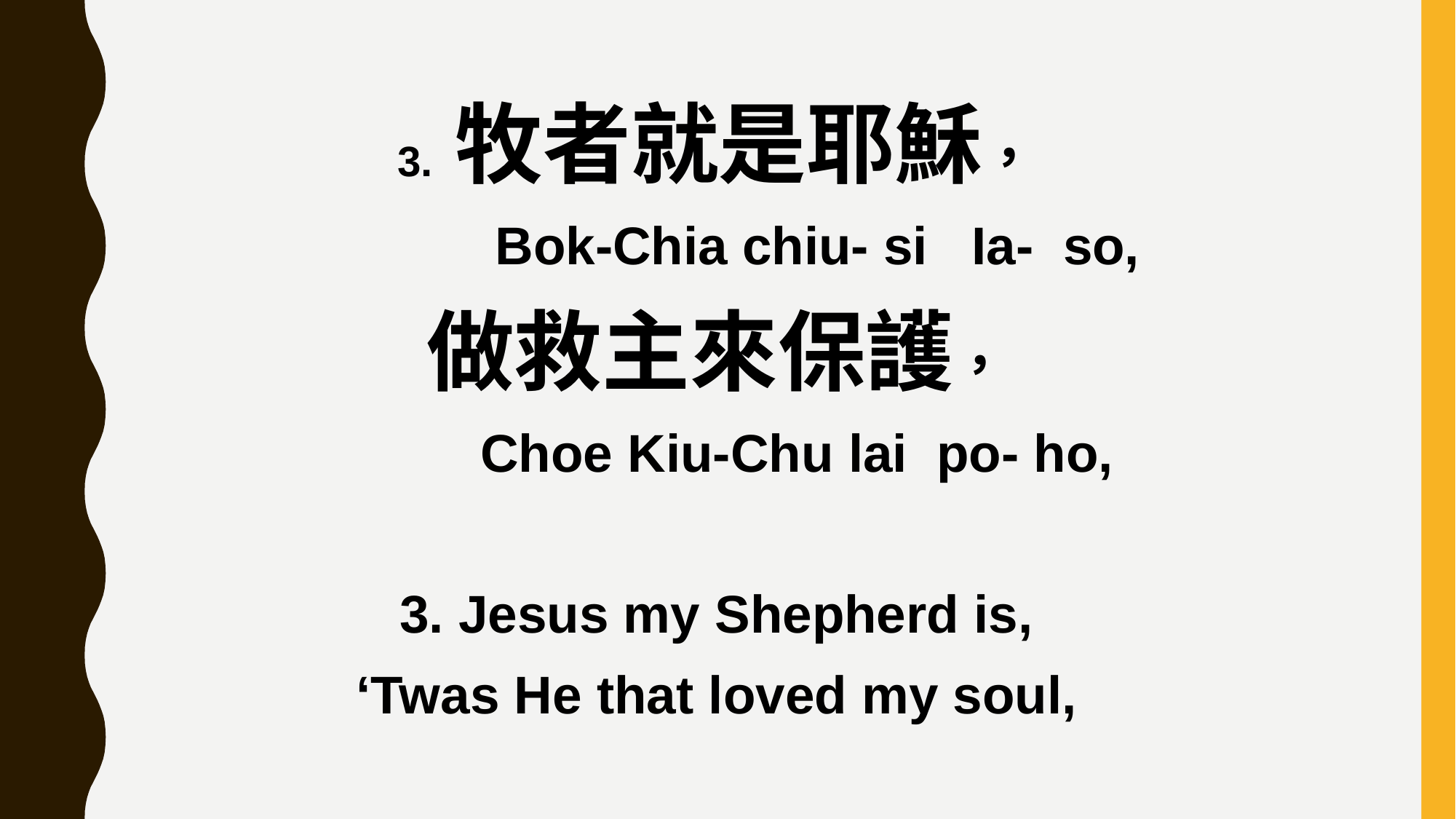

3. 牧者就是耶穌，
                      Bok-Chia chiu- si   Ia-  so,
做救主來保護，
                     Choe Kiu-Chu lai  po- ho,

3. Jesus my Shepherd is,
‘Twas He that loved my soul,